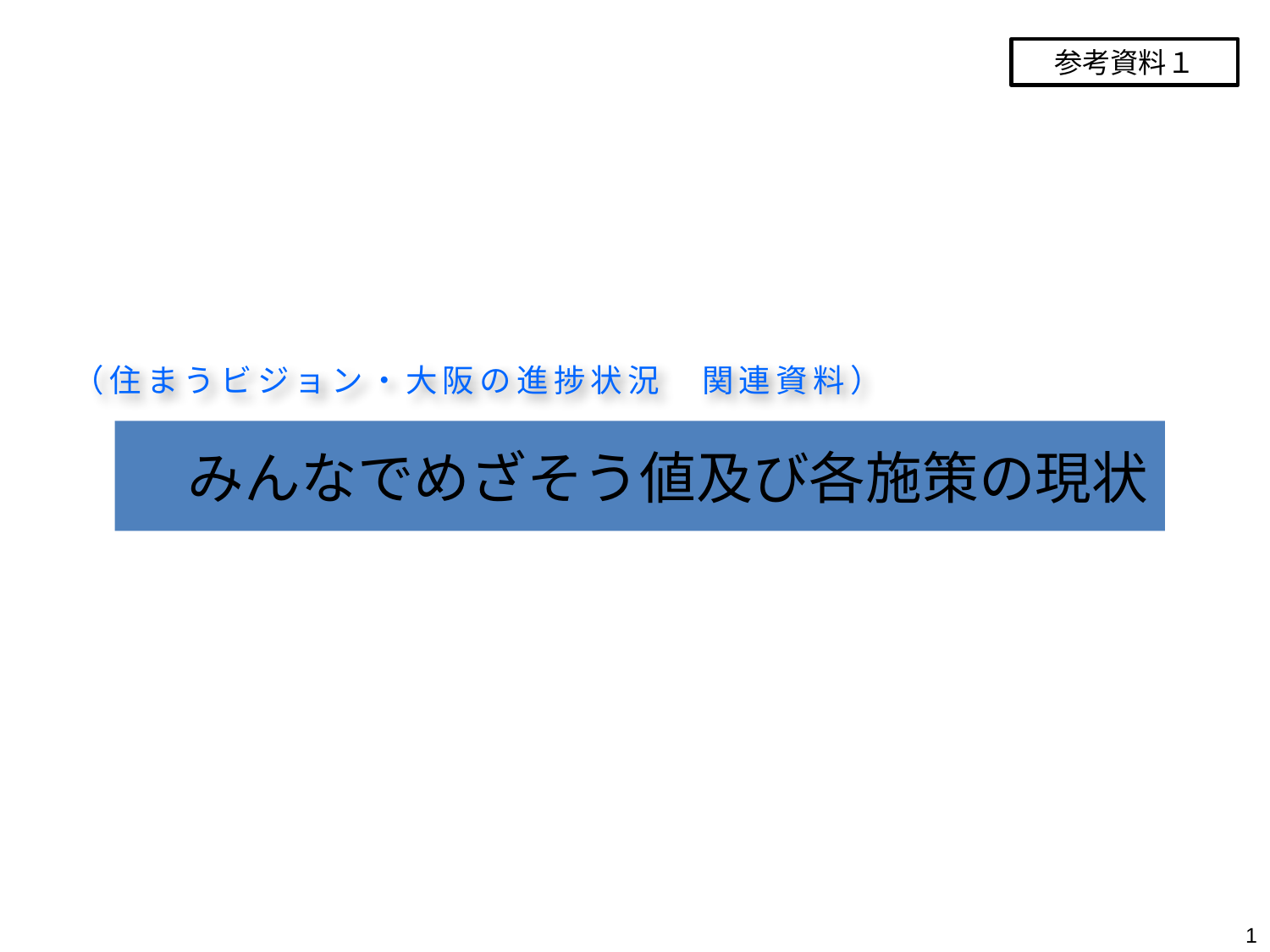

参考資料１
（住まうビジョン・大阪の進捗状況　関連資料）
　みんなでめざそう値及び各施策の現状
1